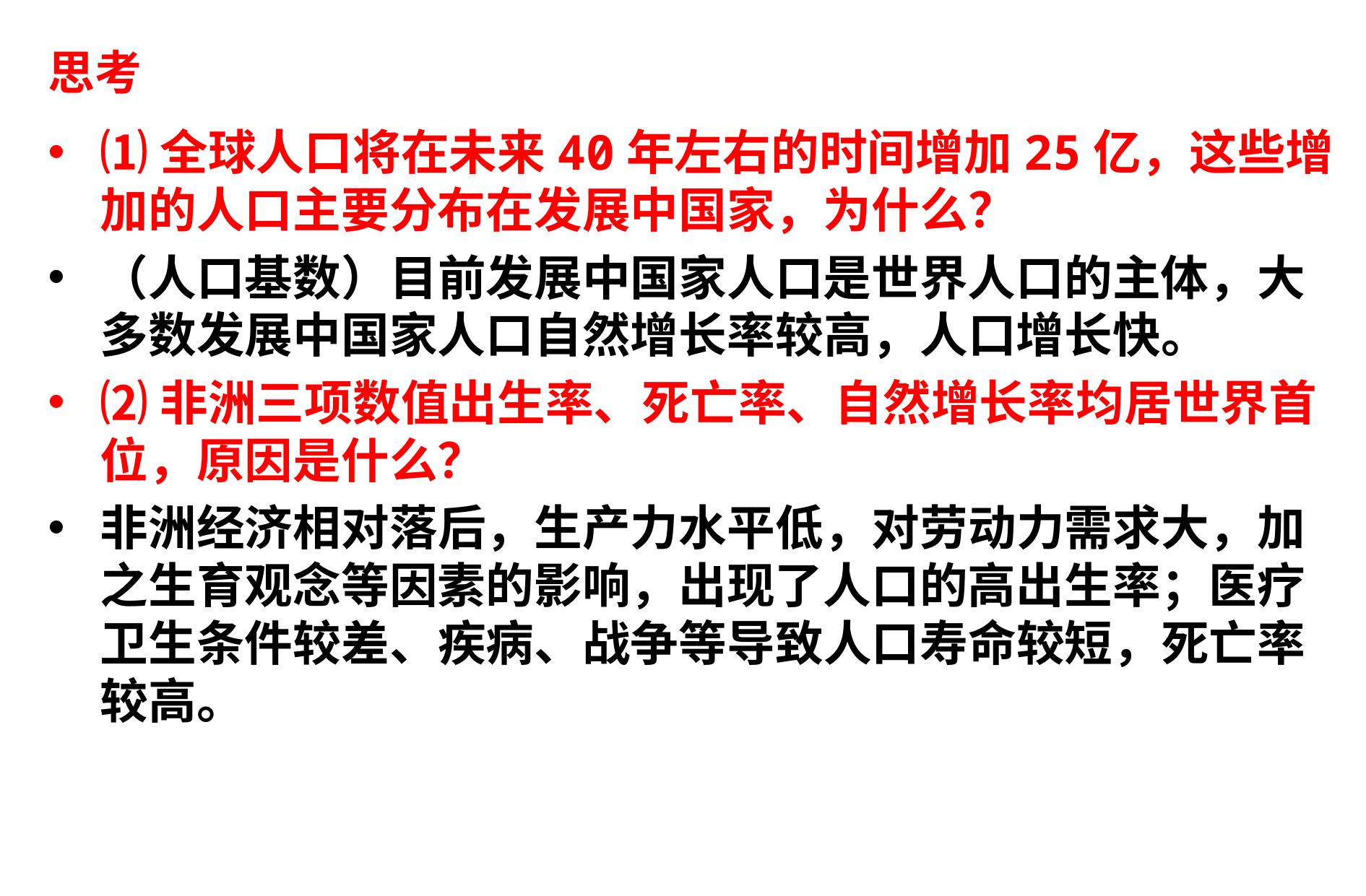

# 思考
⑴全球人口将在未来40年左右的时间增加25亿，这些增加的人口主要分布在发展中国家，为什么？
（人口基数）目前发展中国家人口是世界人口的主体，大多数发展中国家人口自然增长率较高，人口增长快。
⑵非洲三项数值出生率、死亡率、自然增长率均居世界首位，原因是什么？
非洲经济相对落后，生产力水平低，对劳动力需求大，加之生育观念等因素的影响，出现了人口的高出生率；医疗卫生条件较差、疾病、战争等导致人口寿命较短，死亡率较高。